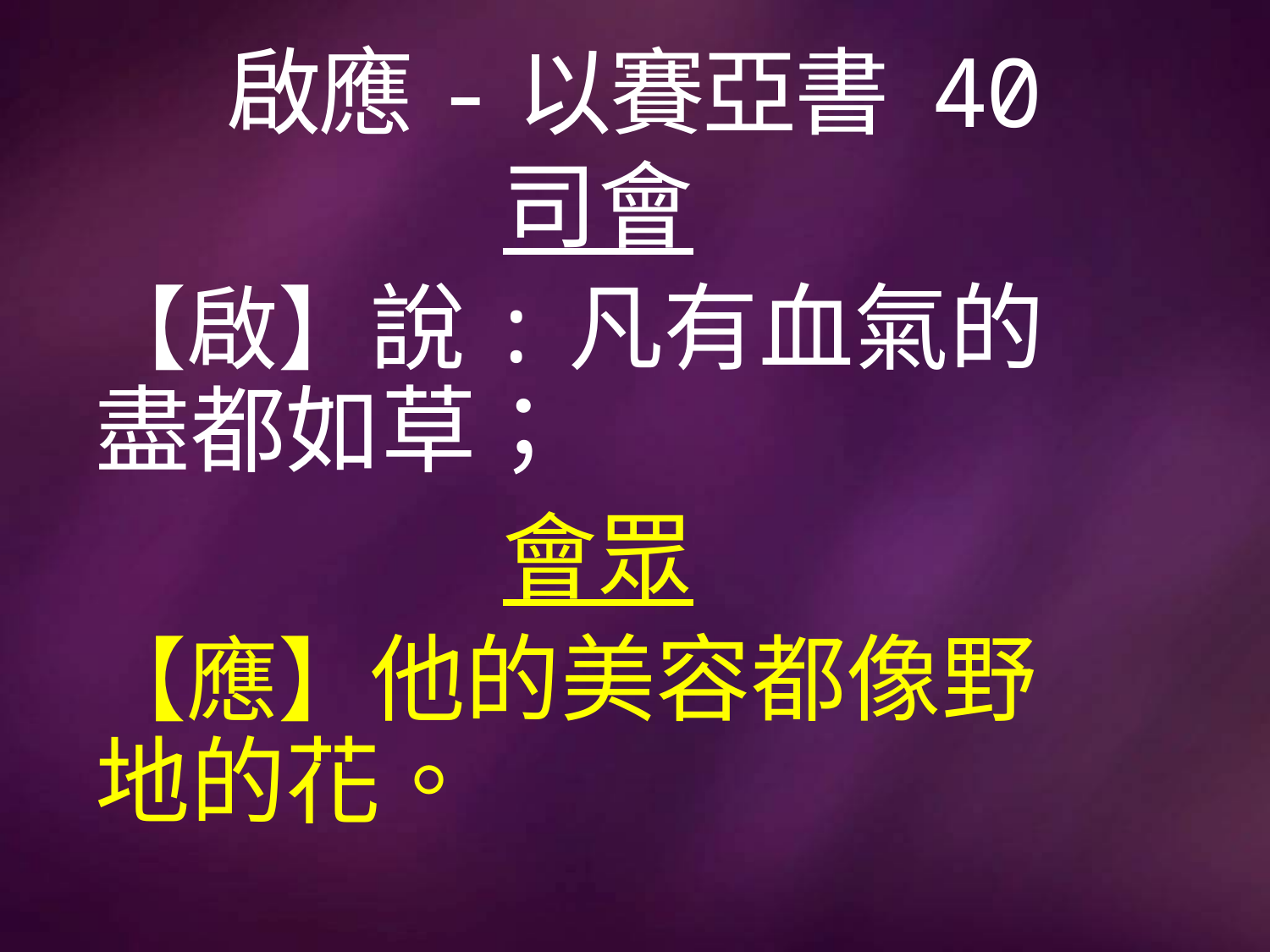

# 啟應-以賽亞書 40
司會
【啟】說:凡有血氣的盡都如草；

會眾
【應】他的美容都像野地的花。